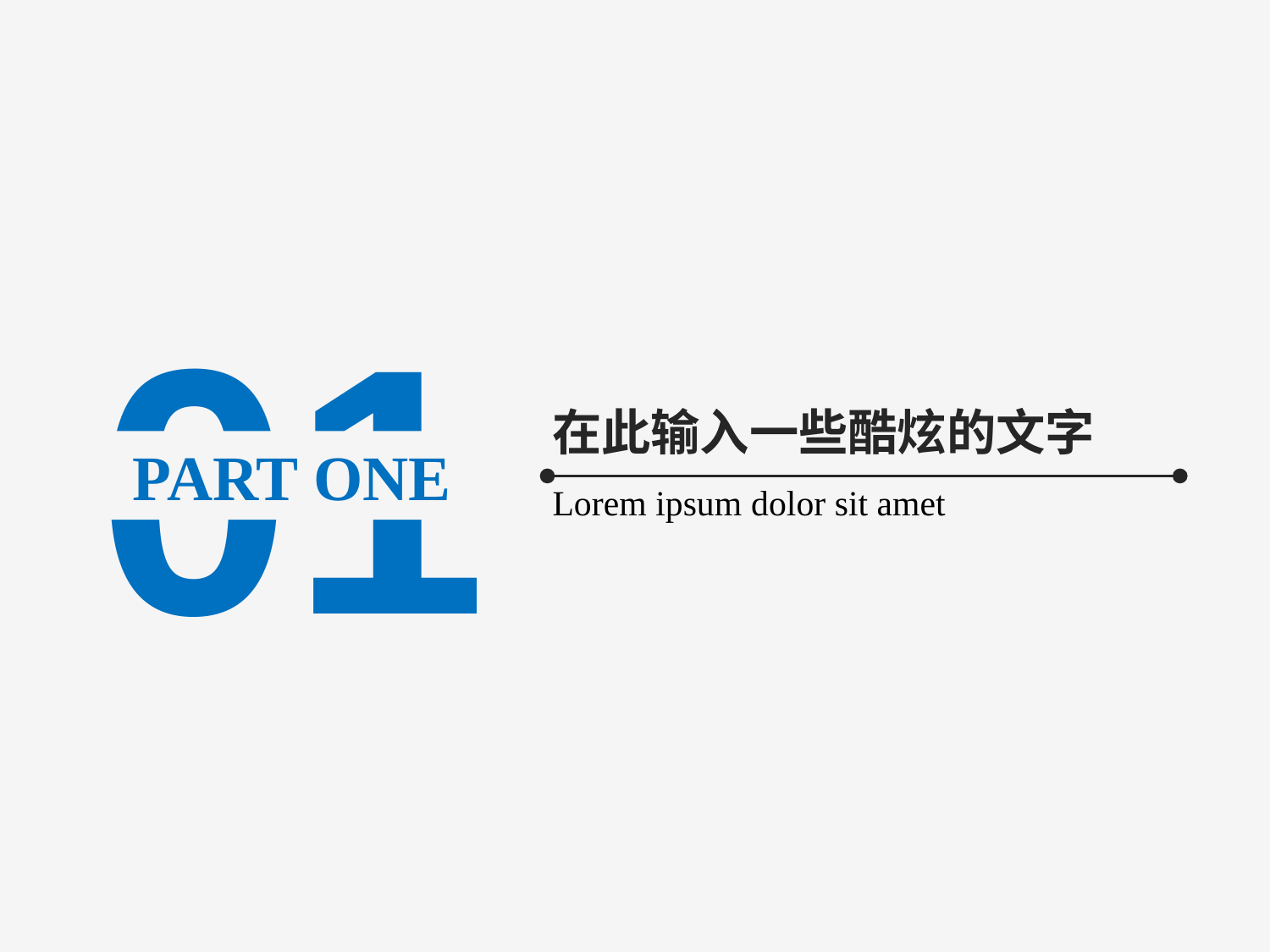

01
在此输入一些酷炫的文字
PART ONE

Lorem ipsum dolor sit amet